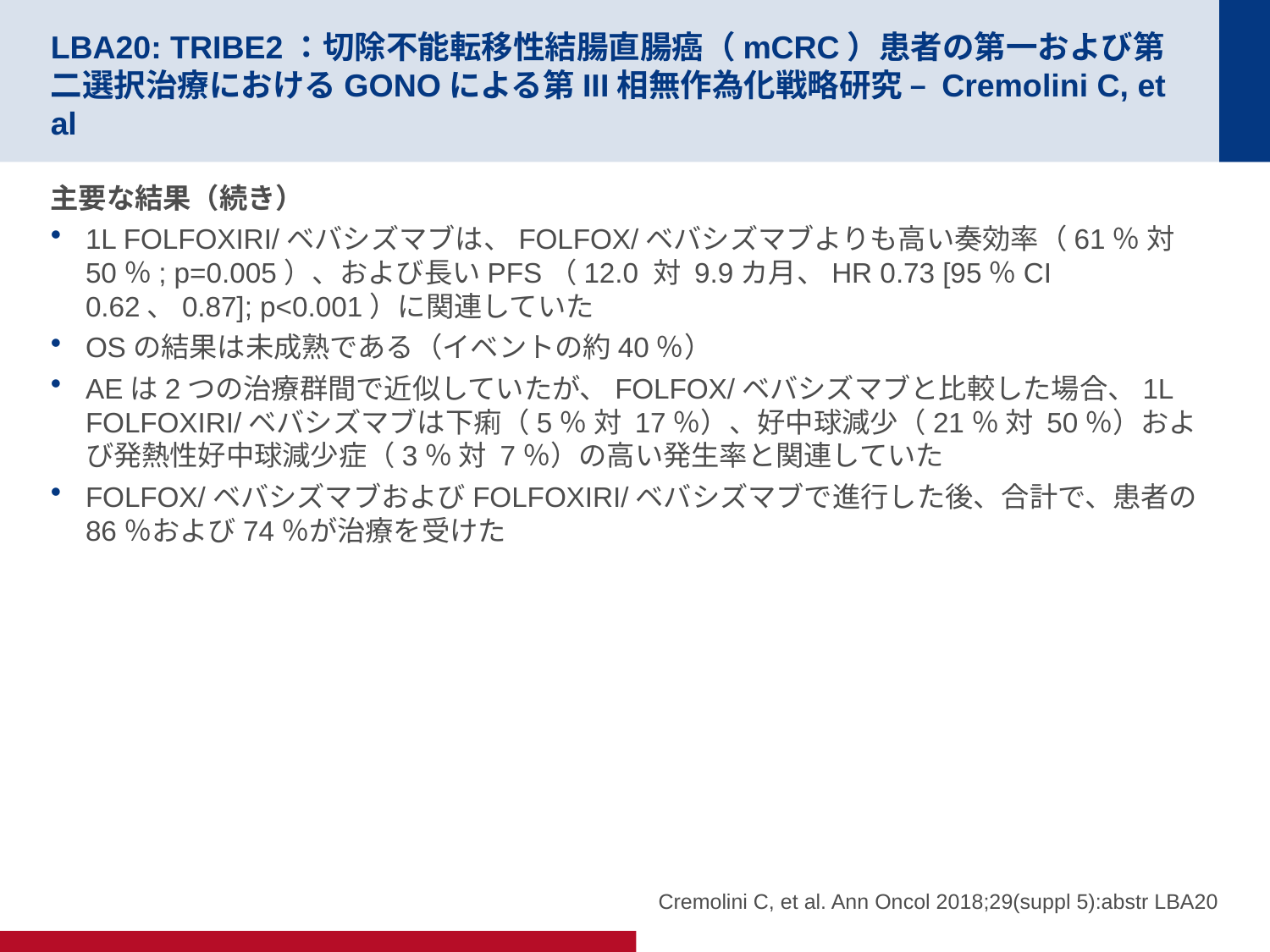

# LBA20: TRIBE2：切除不能転移性結腸直腸癌（mCRC）患者の第一および第二選択治療におけるGONOによる第III相無作為化戦略研究 – Cremolini C, et al
主要な結果（続き）
1L FOLFOXIRI/ベバシズマブは、FOLFOX/ベバシズマブよりも高い奏効率（61％ 対 50％; p=0.005）、および長いPFS（12.0 対 9.9カ月、HR 0.73 [95％CI 0.62、0.87]; p<0.001）に関連していた
OSの結果は未成熟である（イベントの約40％）
AEは2つの治療群間で近似していたが、FOLFOX/ベバシズマブと比較した場合、1L FOLFOXIRI/ベバシズマブは下痢（5％ 対 17％）、好中球減少（21％ 対 50％）および発熱性好中球減少症（3％ 対 7％）の高い発生率と関連していた
FOLFOX/ベバシズマブおよびFOLFOXIRI/ベバシズマブで進行した後、合計で、患者の86％および74％が治療を受けた
Cremolini C, et al. Ann Oncol 2018;29(suppl 5):abstr LBA20